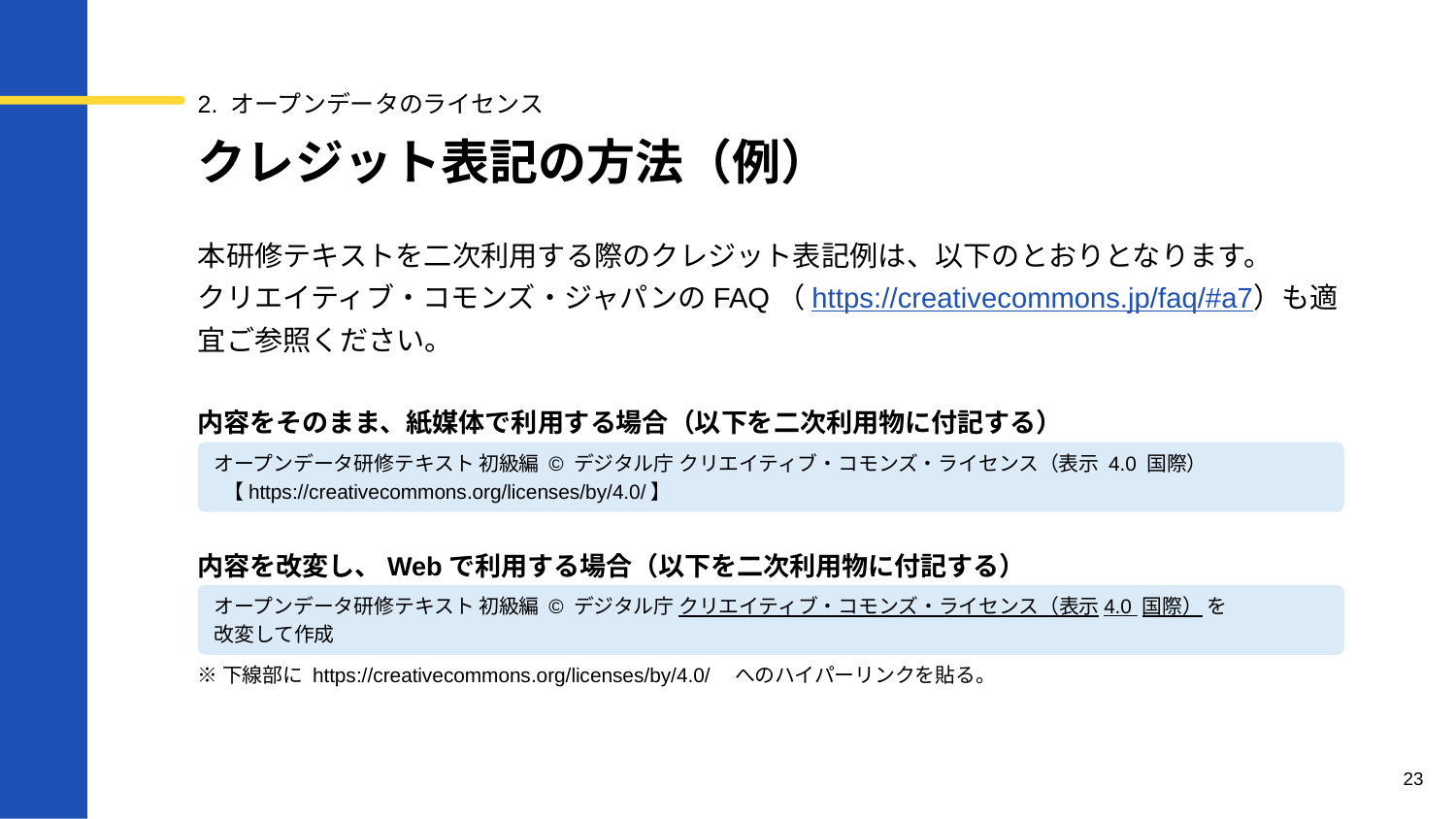

2. オープンデータのライセンス
# クレジット表記の方法（例）
本研修テキストを二次利用する際のクレジット表記例は、以下のとおりとなります。
クリエイティブ・コモンズ・ジャパンのFAQ（https://creativecommons.jp/faq/#a7）も適宜ご参照ください。
内容をそのまま、紙媒体で利用する場合（以下を二次利用物に付記する）
オープンデータ研修テキスト 初級編 © デジタル庁 クリエイティブ・コモンズ・ライセンス（表示 4.0 国際）
 【https://creativecommons.org/licenses/by/4.0/】
内容を改変し、Webで利用する場合（以下を二次利用物に付記する）
オープンデータ研修テキスト 初級編 © デジタル庁 クリエイティブ・コモンズ・ライセンス（表示4.0 国際） を
改変して作成
※下線部に https://creativecommons.org/licenses/by/4.0/　へのハイパーリンクを貼る。
23